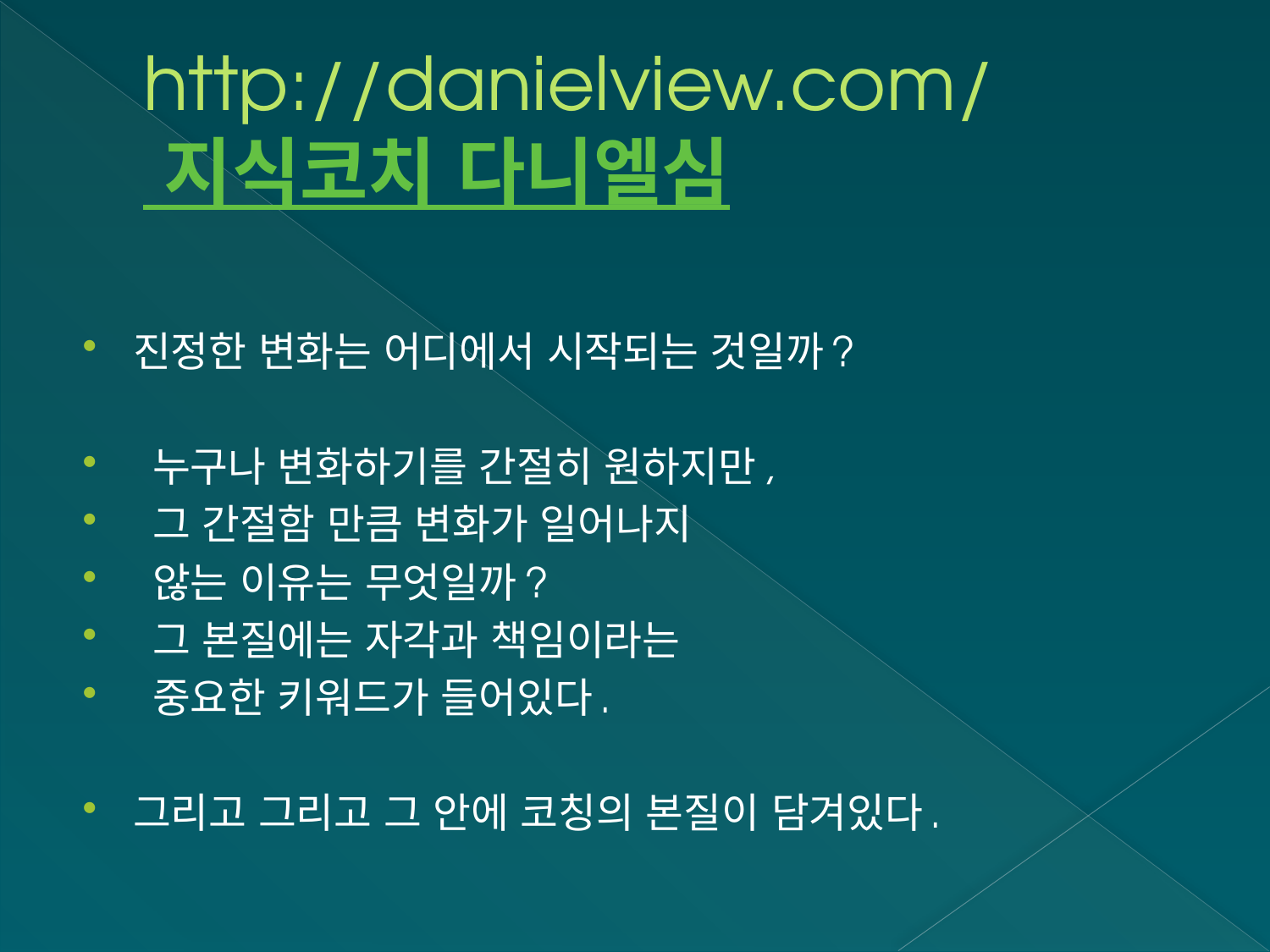

# http://danielview.com/ 지식코치 다니엘심

진정한 변화는 어디에서 시작되는 것일까?

 누구나 변화하기를 간절히 원하지만,
 그 간절함 만큼 변화가 일어나지
 않는 이유는 무엇일까?
 그 본질에는 자각과 책임이라는
 중요한 키워드가 들어있다.

그리고 그리고 그 안에 코칭의 본질이 담겨있다.